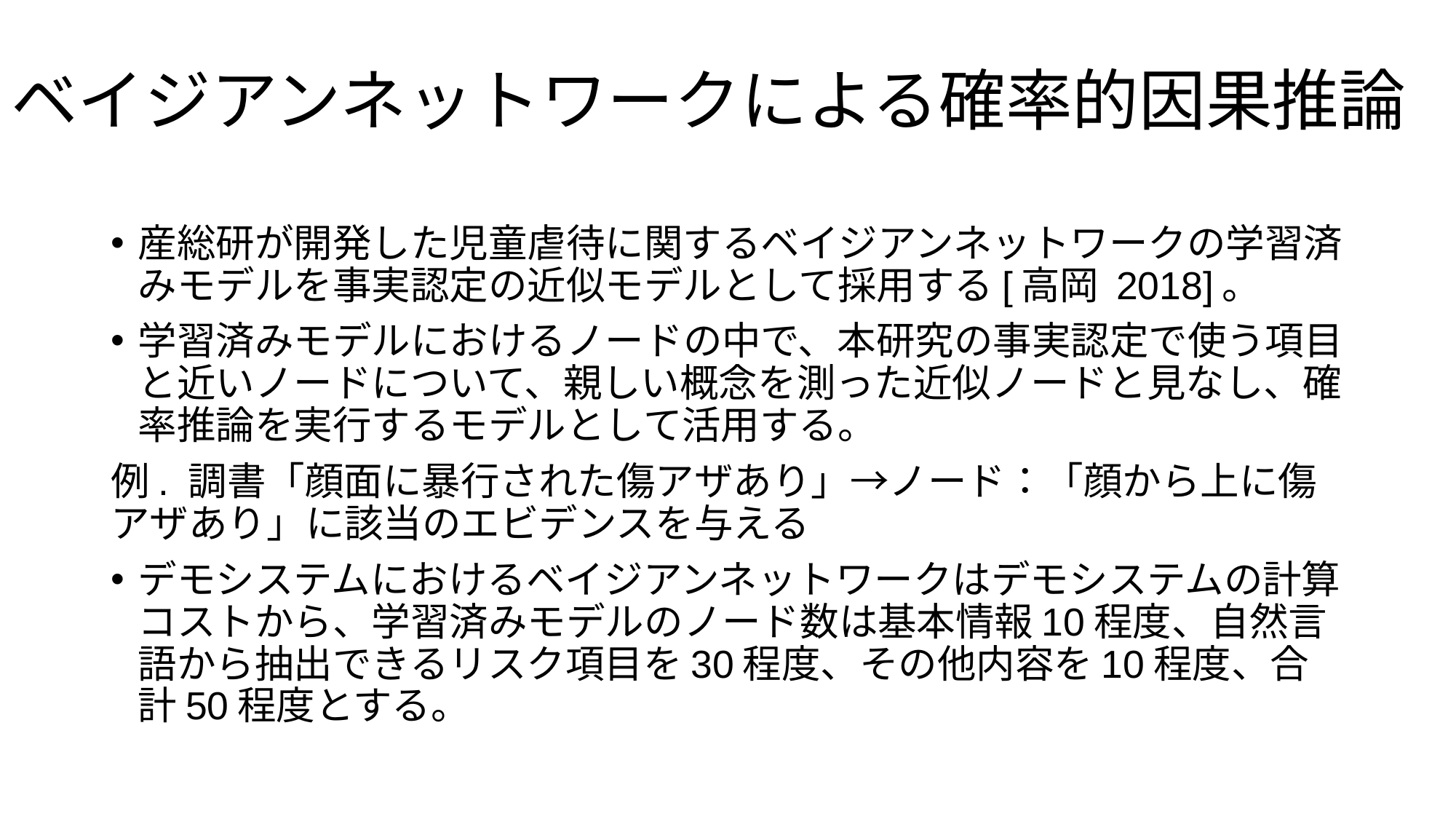

# ベイジアンネットワークによる確率的因果推論
産総研が開発した児童虐待に関するベイジアンネットワークの学習済みモデルを事実認定の近似モデルとして採用する[高岡 2018]。
学習済みモデルにおけるノードの中で、本研究の事実認定で使う項目と近いノードについて、親しい概念を測った近似ノードと見なし、確率推論を実行するモデルとして活用する。
例. 調書「顔面に暴行された傷アザあり」→ノード：「顔から上に傷アザあり」に該当のエビデンスを与える
デモシステムにおけるベイジアンネットワークはデモシステムの計算コストから、学習済みモデルのノード数は基本情報10程度、自然言語から抽出できるリスク項目を30程度、その他内容を10程度、合計50程度とする。